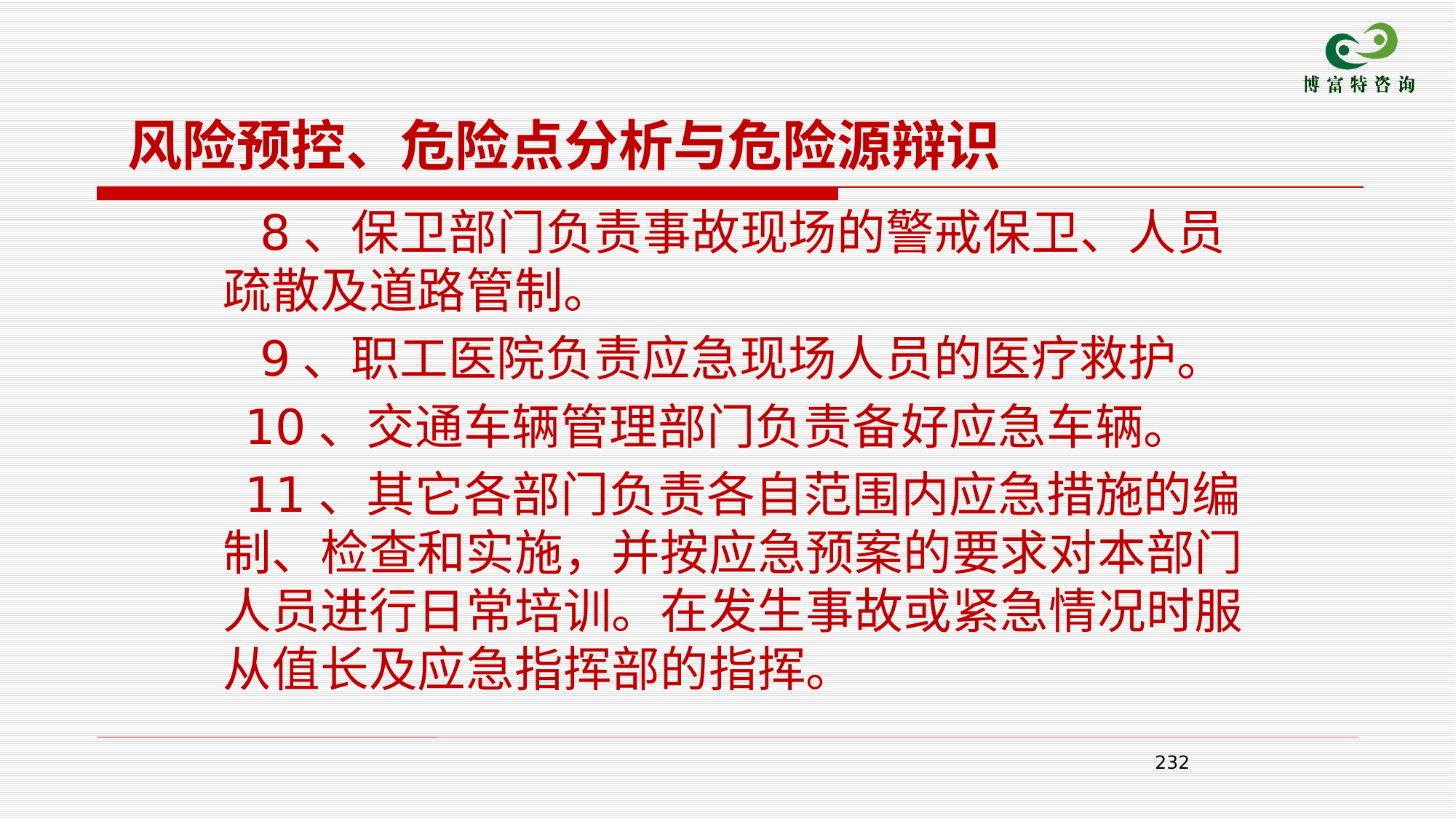

风险预控、危险点分析与危险源辩识
        8、保卫部门负责事故现场的警戒保卫、人员疏散及道路管制。
      9、职工医院负责应急现场人员的医疗救护。
     10、交通车辆管理部门负责备好应急车辆。
     11、其它各部门负责各自范围内应急措施的编制、检查和实施，并按应急预案的要求对本部门人员进行日常培训。在发生事故或紧急情况时服从值长及应急指挥部的指挥。

232